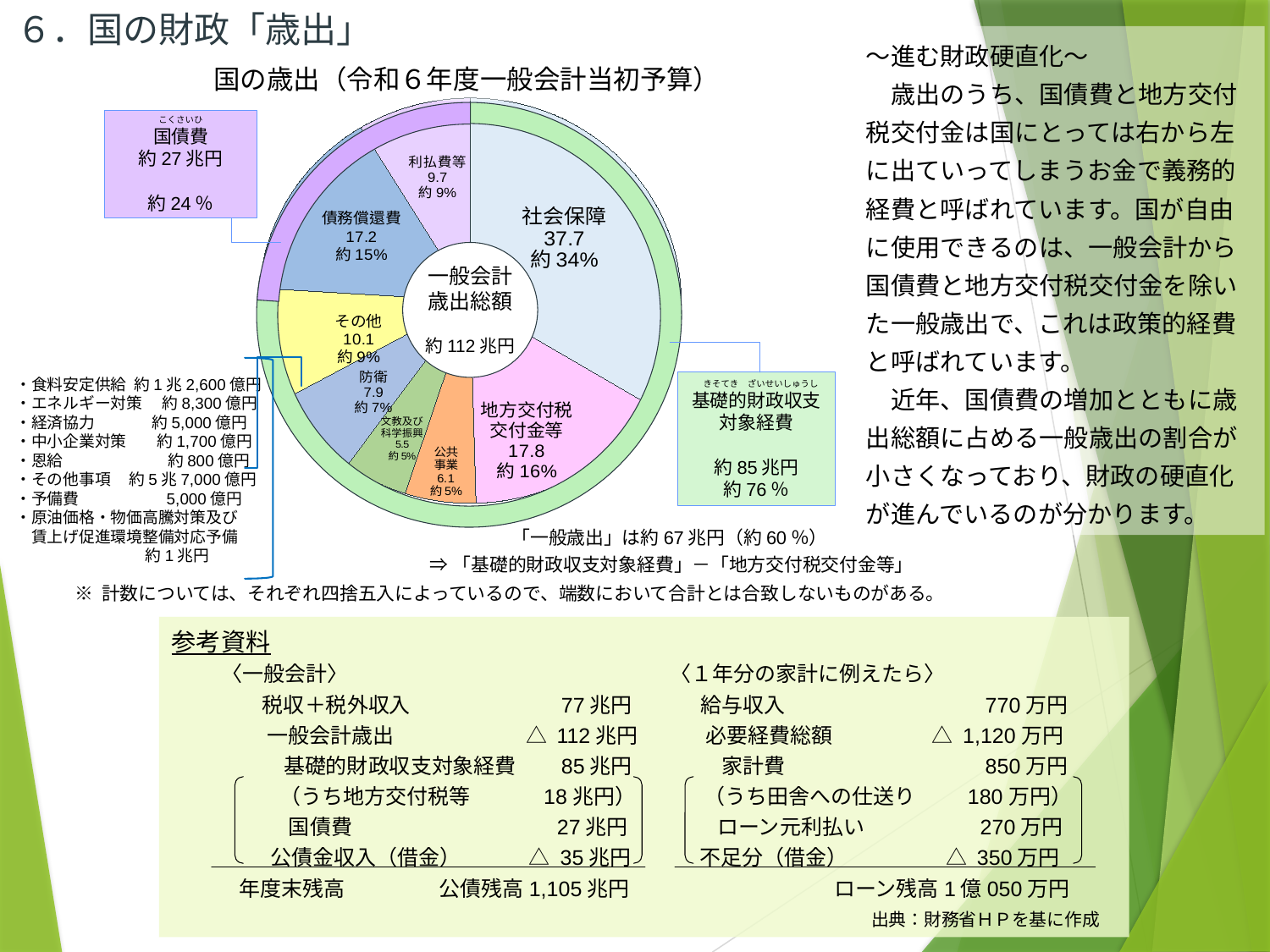

６．国の財政「歳出」

### Chart

| Category | 金額 |
|---|---|
| 社会保障 | 37.7 |
| 地方交付税
交付金等 | 17.8 |
| 公共
事業 | 6.1 |
| 文教及び
科学振興 | 5.5 |
| 防衛 | 7.9 |
| その他 | 10.1 |
| 債務償還費 | 17.2 |
| 利払費等 | 9.7 |
～進む財政硬直化～
　歳出のうち、国債費と地方交付税交付金は国にとっては右から左に出ていってしまうお金で義務的経費と呼ばれています。国が自由に使用できるのは、一般会計から国債費と地方交付税交付金を除いた一般歳出で、これは政策的経費と呼ばれています。
　近年、国債費の増加とともに歳出総額に占める一般歳出の割合が小さくなっており、財政の硬直化が進んでいるのが分かります。
国の歳出（令和６年度一般会計当初予算）

こくさいひ
国債費
約27兆円

約24％
一般会計
歳出総額

約112兆円
　きそてき　ざいせいしゅうし
基礎的財政収支
対象経費

約85兆円
約76％
・食料安定供給  約1兆2,600億円
・エネルギー対策　 約8,300億円
・経済協力　  　     約5,000億円
・中小企業対策  　  約1,700億円
・恩給　　　　  　     約800億円
・その他事項     約5兆7,000億円
・予備費　　　          5,000億円
・原油価格・物価高騰対策及び
　賃上げ促進環境整備対応予備
                                   約1兆円

「一般歳出」は約67兆円（約60％）
 ⇒「基礎的財政収支対象経費」－「地方交付税交付金等」
※ 計数については、それぞれ四捨五入によっているので、端数において合計とは合致しないものがある。
参考資料
　　〈一般会計〉　　　　　　　　　　　　　　　 〈１年分の家計に例えたら〉
　　税収＋税外収入 　　　　　　   77兆円 　　　給与収入 　　　　　　　　　770万円
　　一般会計歳出　　　　　　 △ 112兆円 　　　必要経費総額 　　　　  △ 1,120万円
　　　基礎的財政収支対象経費　    85兆円 　　　　家計費 　　　　　　　　　850万円
　　　（うち地方交付税等　　　 18兆円） 　　　（うち田舎への仕送り 　　180万円）
　　　国債費　　　　　　　　　  27兆円 　　　　ローン元利払い 　　　　　270万円
　　公債金収入（借金）　　　 △ 35兆円 　　　不足分（借金） 　　　　  △ 350万円
　年度末残高 　　　　 公債残高1,105兆円　　 　　　　　　　  ローン残高1億050万円
　　　　　　　　　　　　　　　　　　　　　　　　　　　　　　　　 出典：財務省ＨＰを基に作成